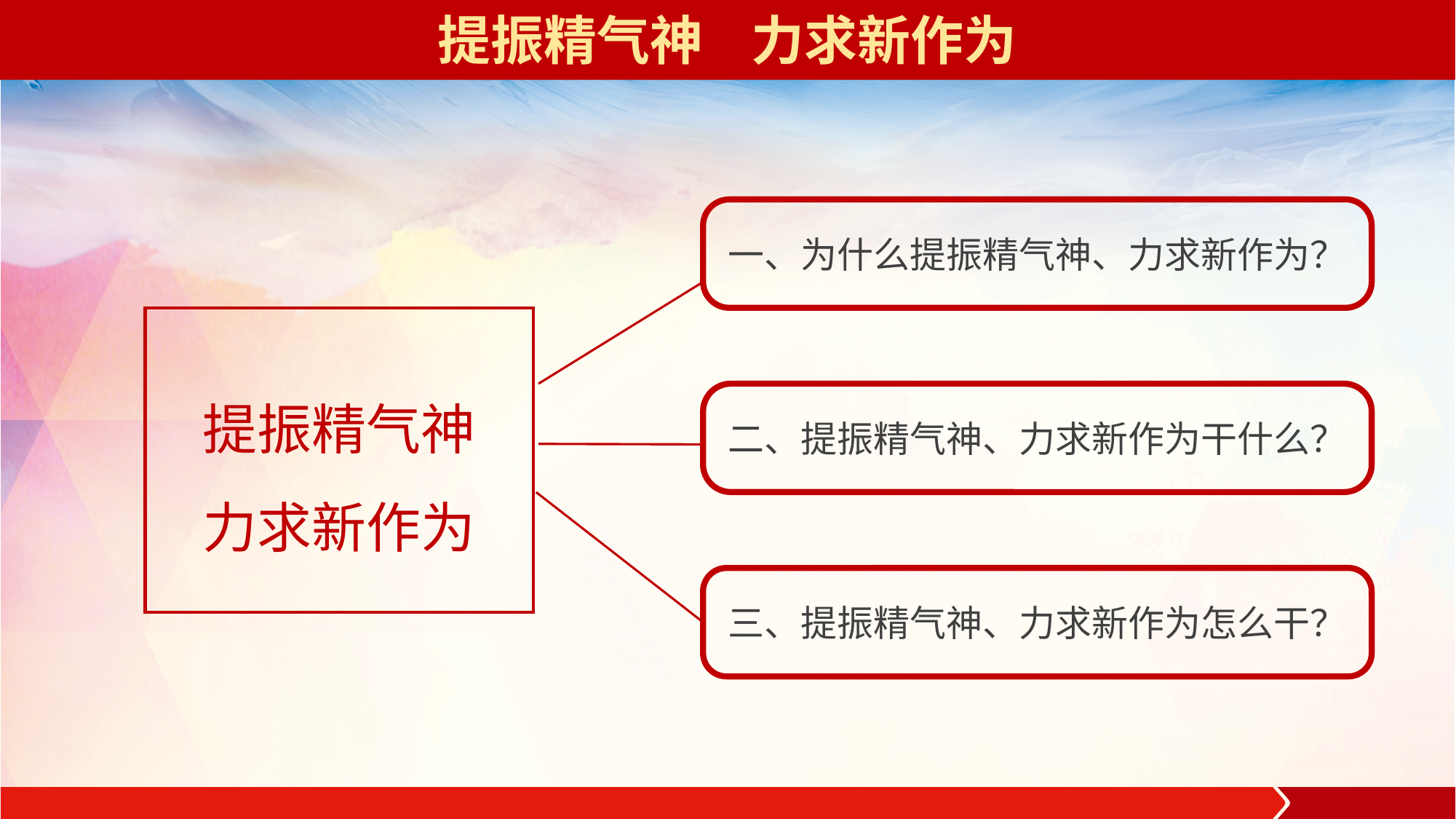

提振精气神    力求新作为
一、为什么提振精气神、力求新作为？

提振精气神
力求新作为

二、提振精气神、力求新作为干什么？
三、提振精气神、力求新作为怎么干？